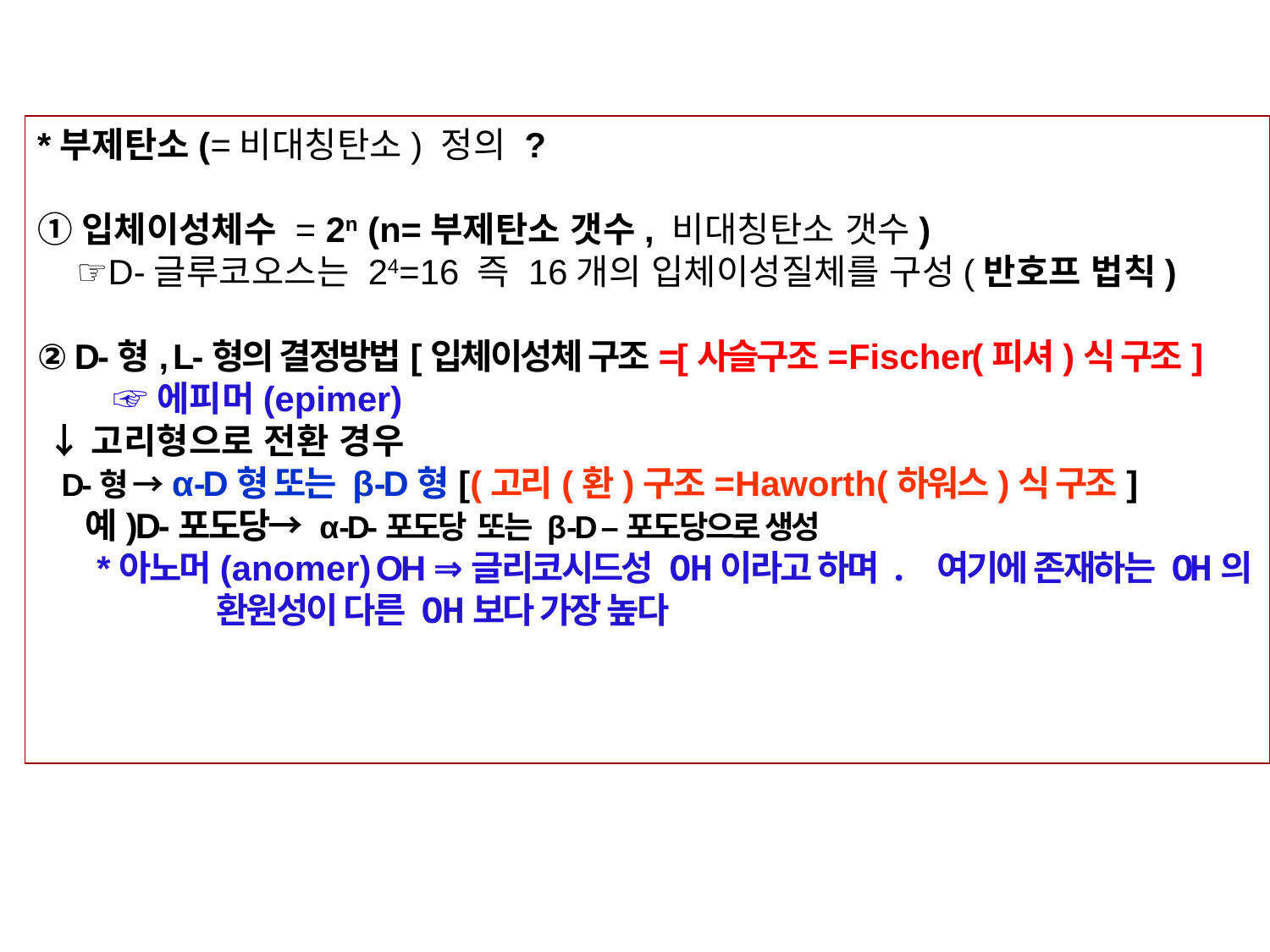

*부제탄소(=비대칭탄소) 정의 ?

①입체이성체수 = 2n (n=부제탄소 갯수, 비대칭탄소 갯수)
    ☞D-글루코오스는 24=16 즉 16개의 입체이성질체를 구성(반호프 법칙)

② D-형, L-형의 결정방법[입체이성체 구조=[사슬구조=Fischer(피셔)식 구조]
          ☞에피머(epimer)
 ↓고리형으로 전환 경우
   D-형 →α-D형 또는 β-D형[(고리(환)구조=Haworth(하워스)식 구조]
     예)D-포도당→ α-D-포도당  또는 β-D –포도당으로 생성
        *아노머(anomer) OH ⇒글리코시드성 OH이라고 하며. 여기에 존재하는 OH의
                       환원성이 다른 OH보다 가장 높다